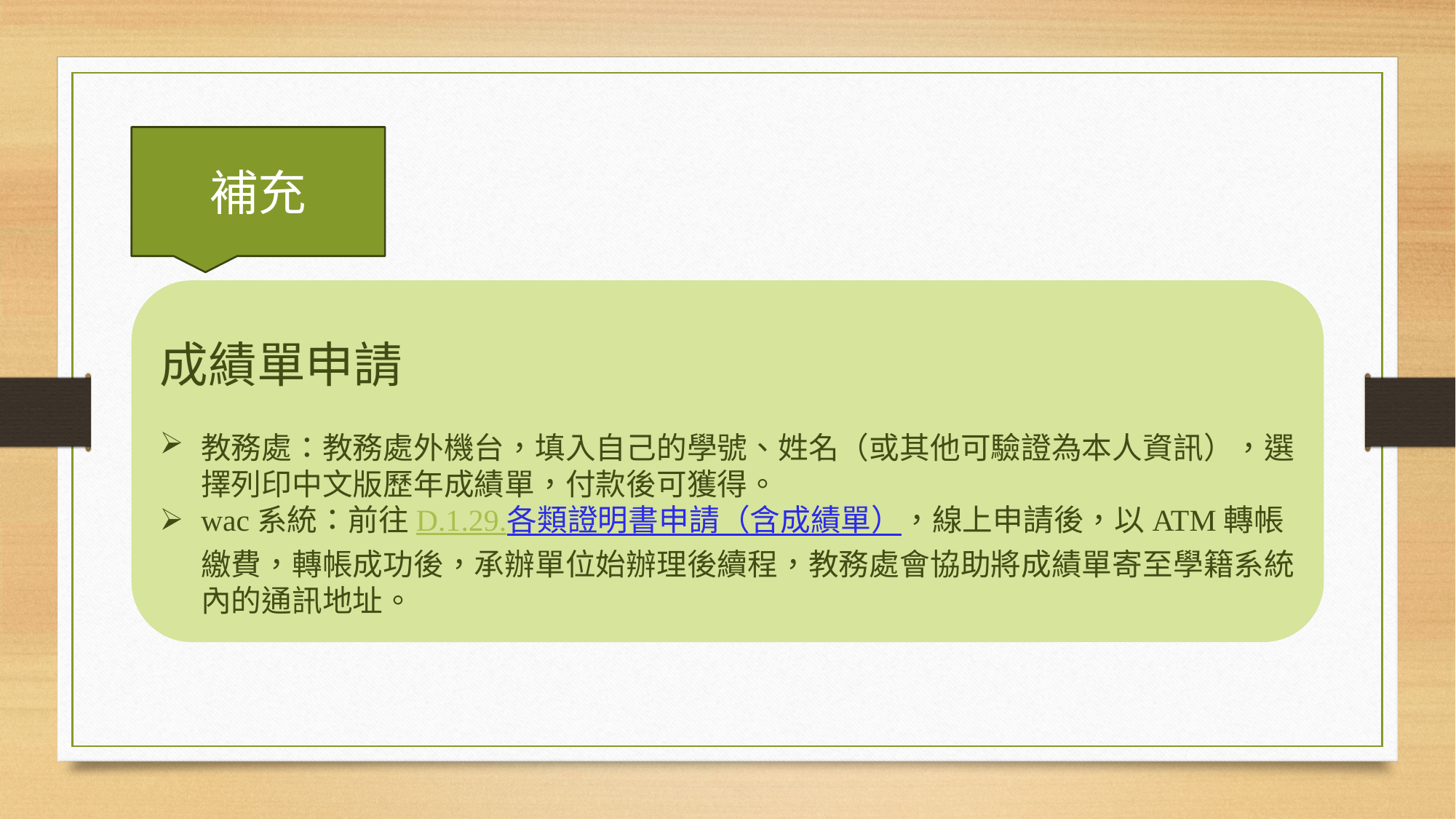

補充
成績單申請

教務處：教務處外機台，填入自己的學號、姓名（或其他可驗證為本人資訊），選擇列印中文版歷年成績單，付款後可獲得。
wac系統：前往D.1.29.各類證明書申請（含成績單），線上申請後，以ATM轉帳繳費，轉帳成功後，承辦單位始辦理後續程，教務處會協助將成績單寄至學籍系統內的通訊地址。